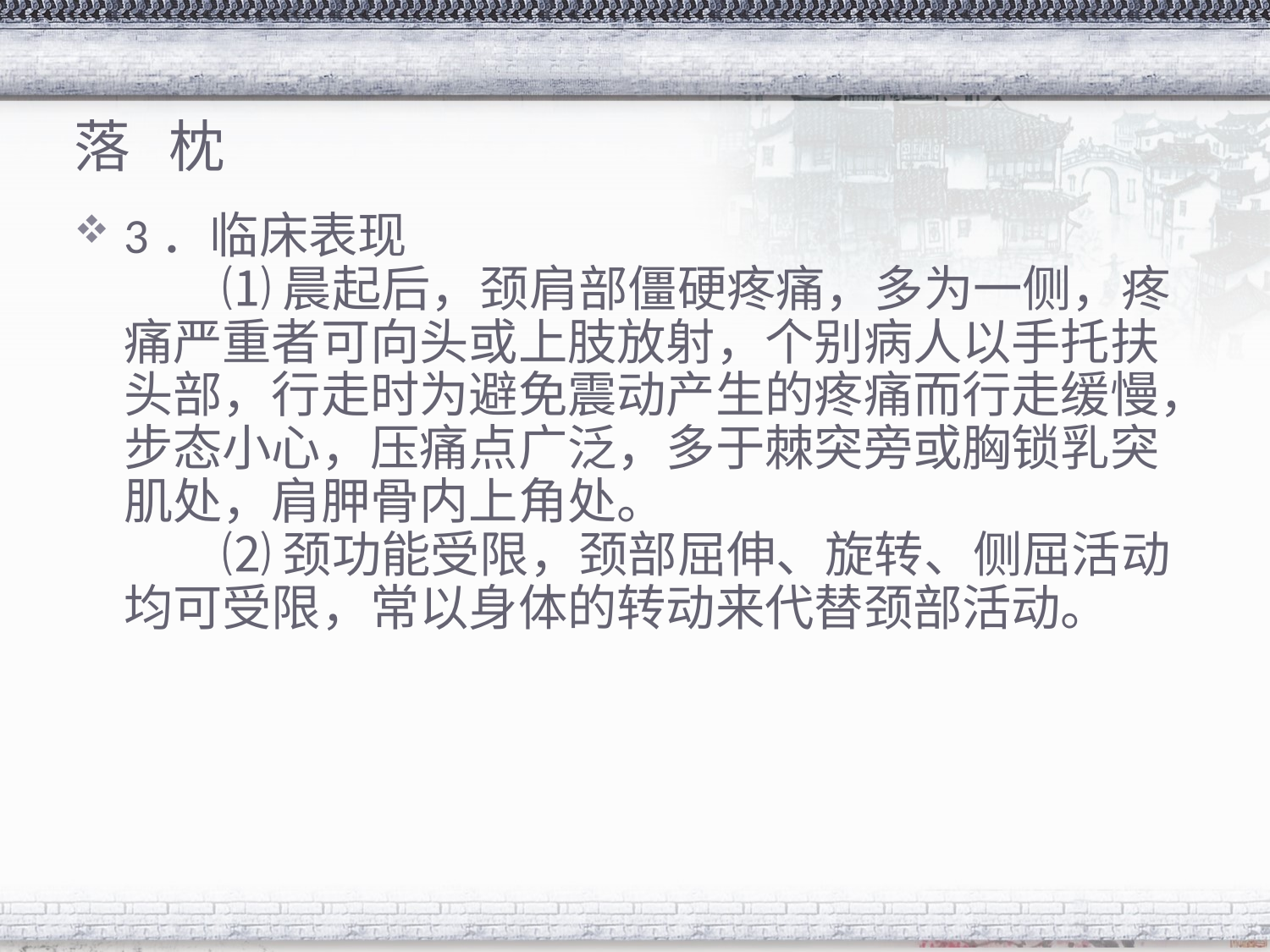

# 落   枕
3．临床表现
　　⑴ 晨起后，颈肩部僵硬疼痛，多为一侧，疼痛严重者可向头或上肢放射，个别病人以手托扶头部，行走时为避免震动产生的疼痛而行走缓慢，步态小心，压痛点广泛，多于棘突旁或胸锁乳突肌处，肩胛骨内上角处。
　　⑵ 颈功能受限，颈部屈伸、旋转、侧屈活动均可受限，常以身体的转动来代替颈部活动。